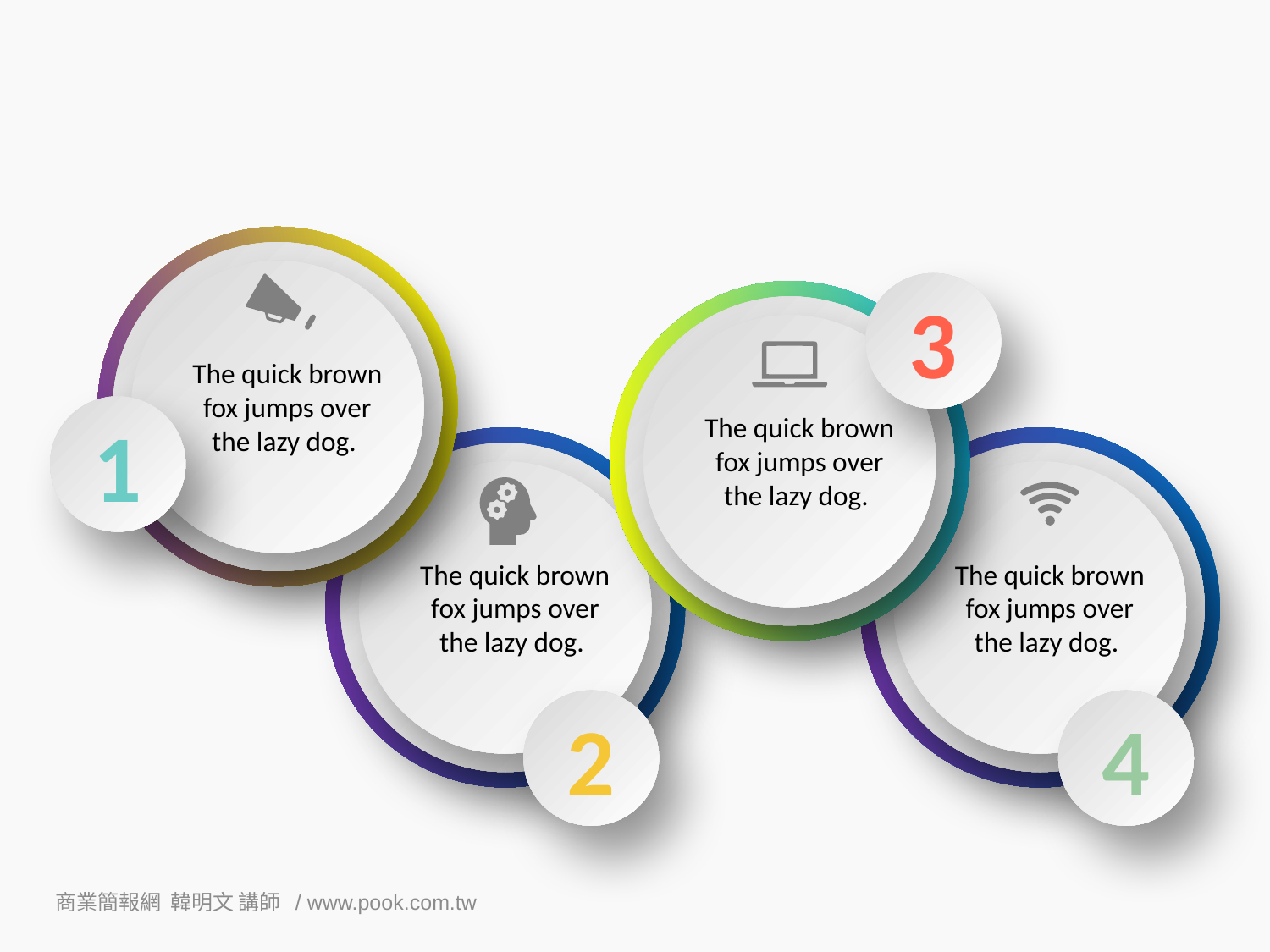

3

The quick brown fox jumps over the lazy dog.
The quick brown fox jumps over the lazy dog.
1

The quick brown fox jumps over the lazy dog.
The quick brown fox jumps over the lazy dog.
2
4
商業簡報網  韓明文 講師  / www.pook.com.tw